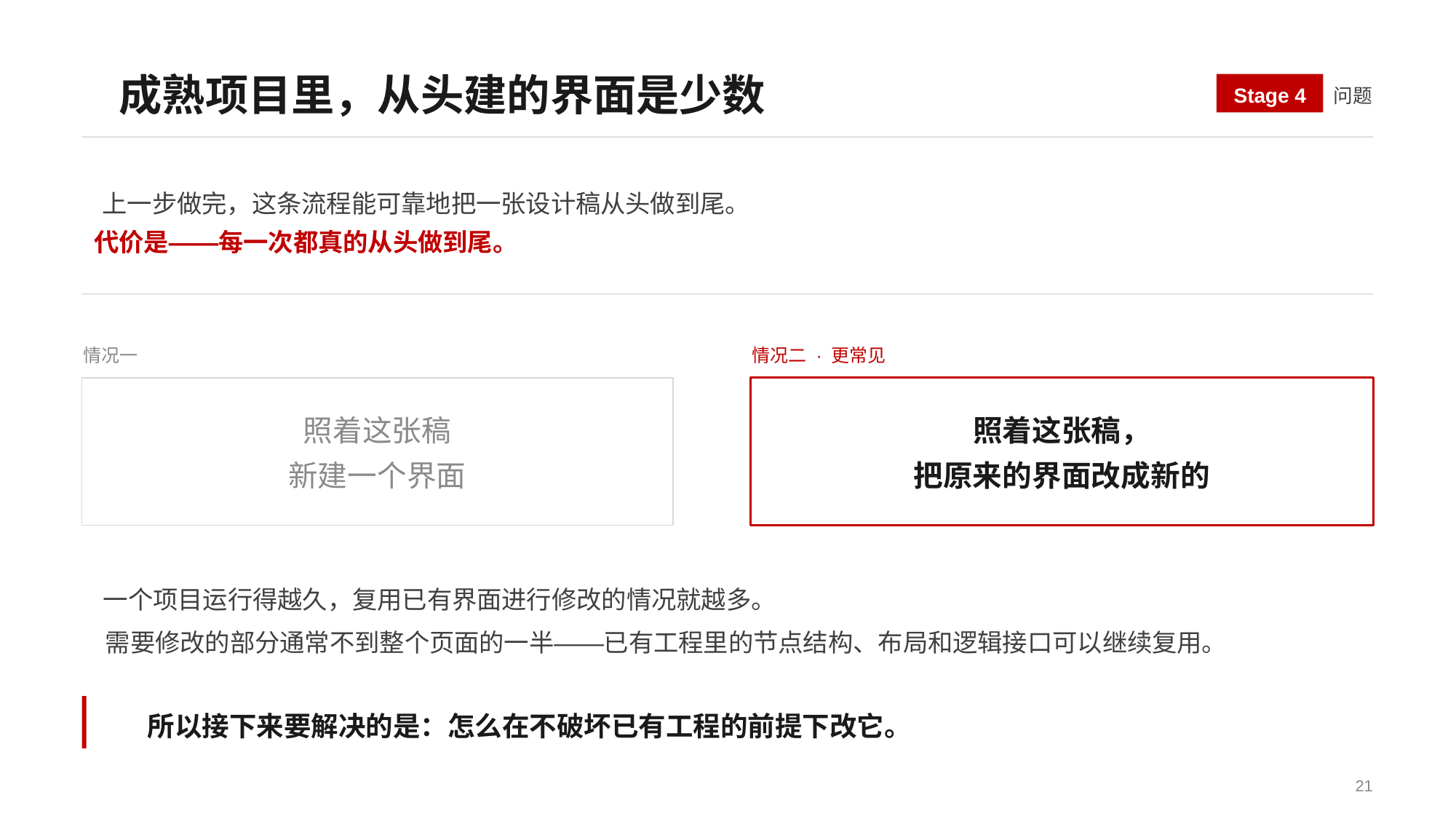

成熟项目里，从头建的界面是少数

Stage 4
问题

上一步做完，这条流程能可靠地把一张设计稿从头做到尾。
代价是——每一次都真的从头做到尾。

情况一
情况二 · 更常见

照着这张稿
照着这张稿，
新建一个界面
把原来的界面改成新的
一个项目运行得越久，复用已有界面进行修改的情况就越多。
需要修改的部分通常不到整个页面的一半——已有工程里的节点结构、布局和逻辑接口可以继续复用。

所以接下来要解决的是：怎么在不破坏已有工程的前提下改它。
21